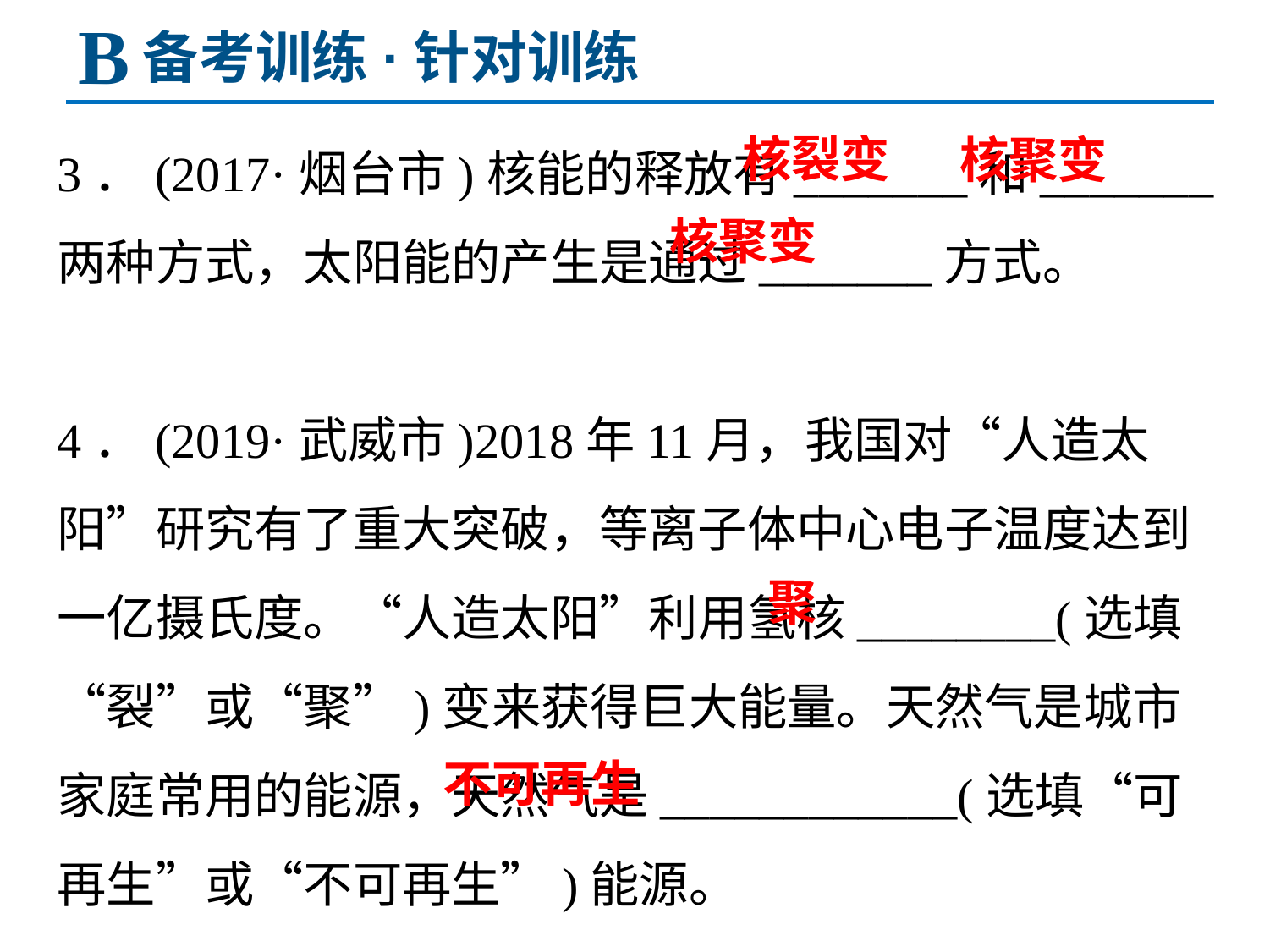

B
备考训练·针对训练
3．(2017·烟台市)核能的释放有_______和_______两种方式，太阳能的产生是通过_______方式。

4．(2019·武威市)2018年11月，我国对“人造太阳”研究有了重大突破，等离子体中心电子温度达到一亿摄氏度。“人造太阳”利用氢核________(选填“裂”或“聚”)变来获得巨大能量。天然气是城市家庭常用的能源，天然气是____________(选填“可再生”或“不可再生”)能源。
核裂变
核聚变
核聚变
聚
不可再生